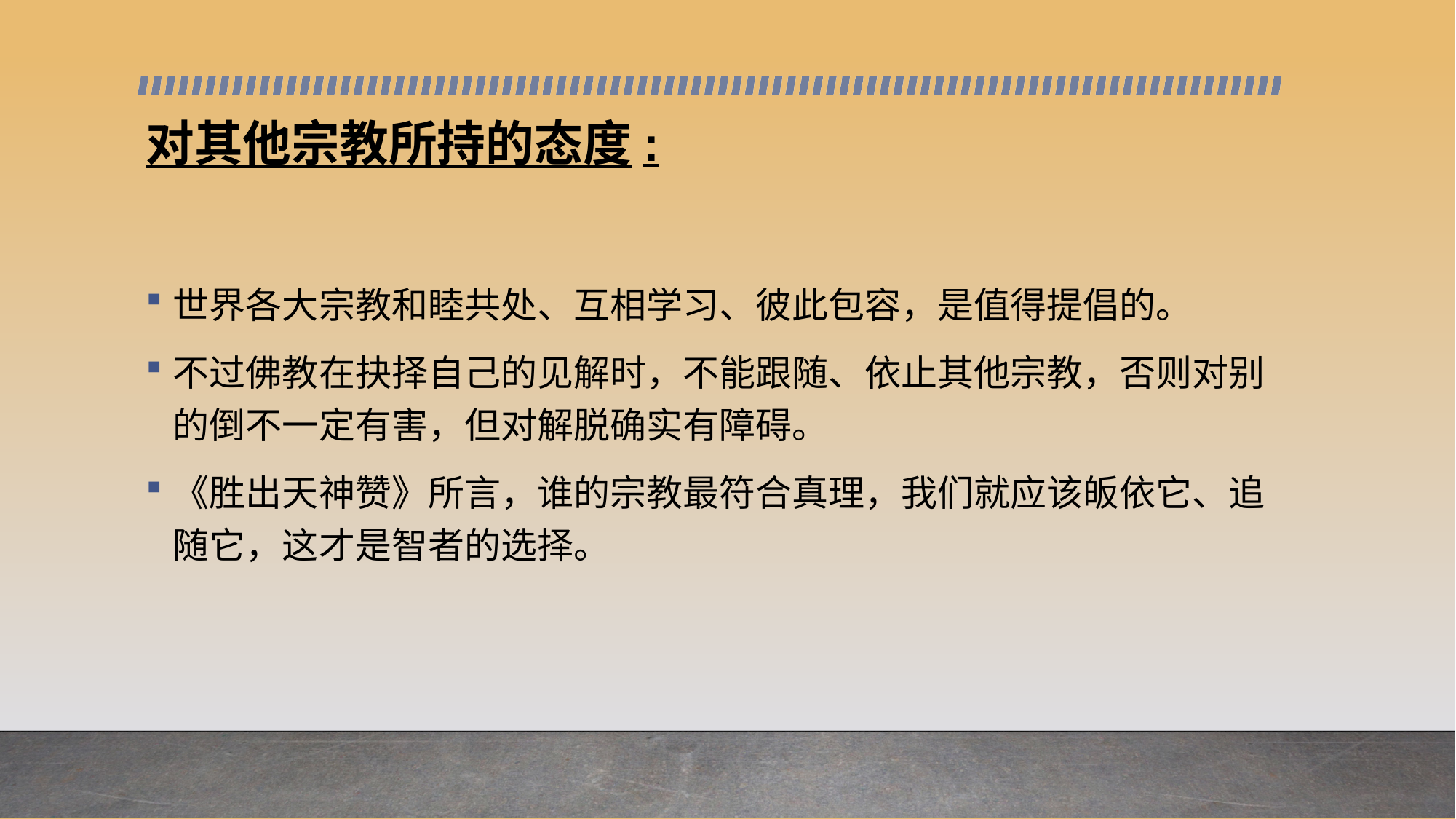

对其他宗教所持的态度:
世界各大宗教和睦共处、互相学习、彼此包容，是值得提倡的。
不过佛教在抉择自己的见解时，不能跟随、依止其他宗教，否则对别的倒不一定有害，但对解脱确实有障碍。
《胜出天神赞》所言，谁的宗教最符合真理，我们就应该皈依它、追随它，这才是智者的选择。